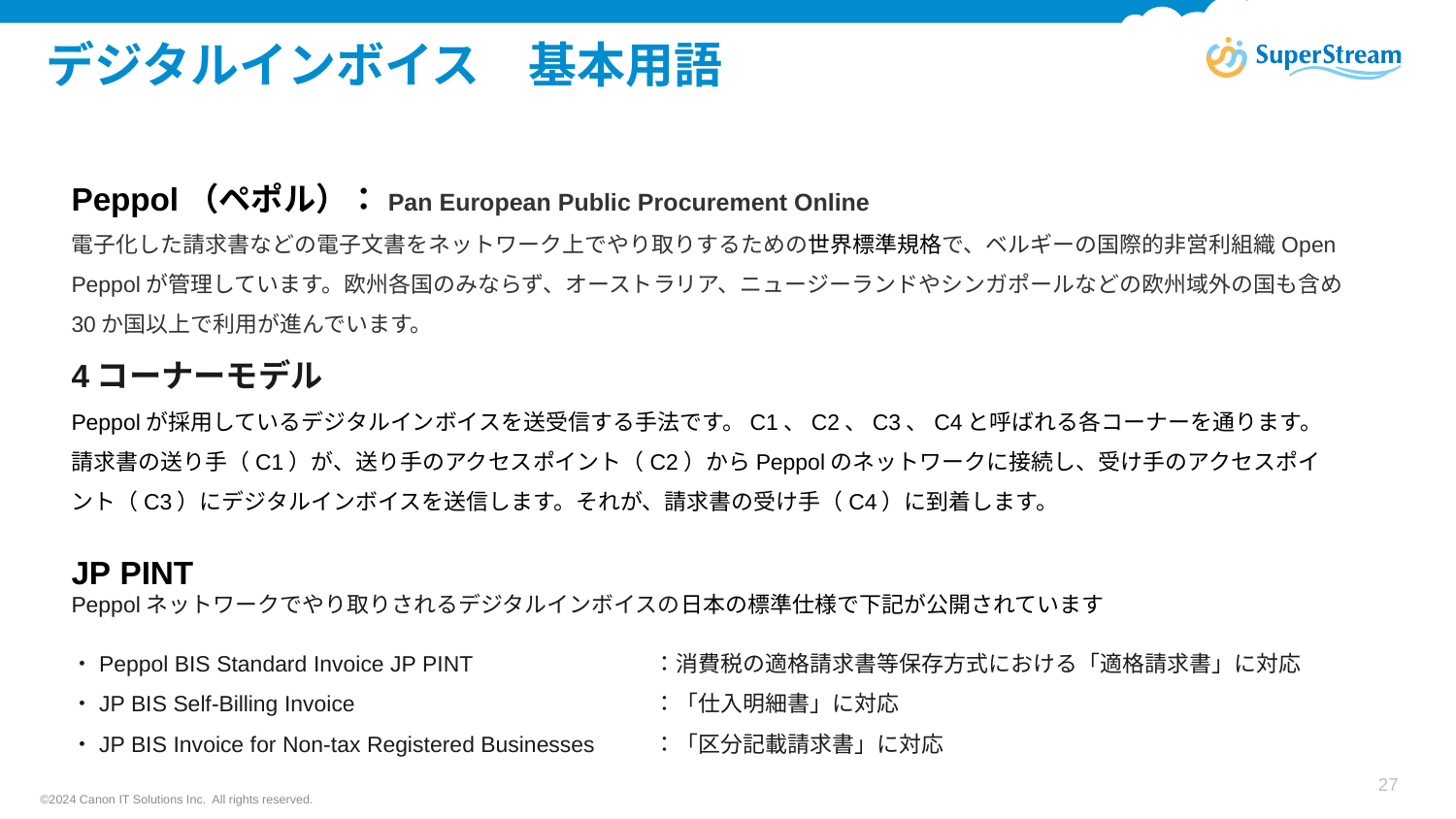

# デジタルインボイス　基本用語
Peppol（ペポル）：Pan European Public Procurement Online
電子化した請求書などの電子文書をネットワーク上でやり取りするための世界標準規格で、ベルギーの国際的非営利組織Open Peppolが管理しています。欧州各国のみならず、オーストラリア、ニュージーランドやシンガポールなどの欧州域外の国も含め30か国以上で利用が進んでいます。
4コーナーモデル
Peppolが採用しているデジタルインボイスを送受信する手法です。C1、C2、C3、C4と呼ばれる各コーナーを通ります。
請求書の送り手（C1）が、送り手のアクセスポイント（C2）からPeppolのネットワークに接続し、受け手のアクセスポイント（C3）にデジタルインボイスを送信します。それが、請求書の受け手（C4）に到着します。
JP PINT
Peppolネットワークでやり取りされるデジタルインボイスの日本の標準仕様で下記が公開されています

・Peppol BIS Standard Invoice JP PINT		：消費税の適格請求書等保存方式における「適格請求書」に対応
・JP BIS Self-Billing Invoice			：「仕入明細書」に対応
・JP BIS Invoice for Non-tax Registered Businesses	：「区分記載請求書」に対応
27
©2024 Canon IT Solutions Inc.  All rights reserved.